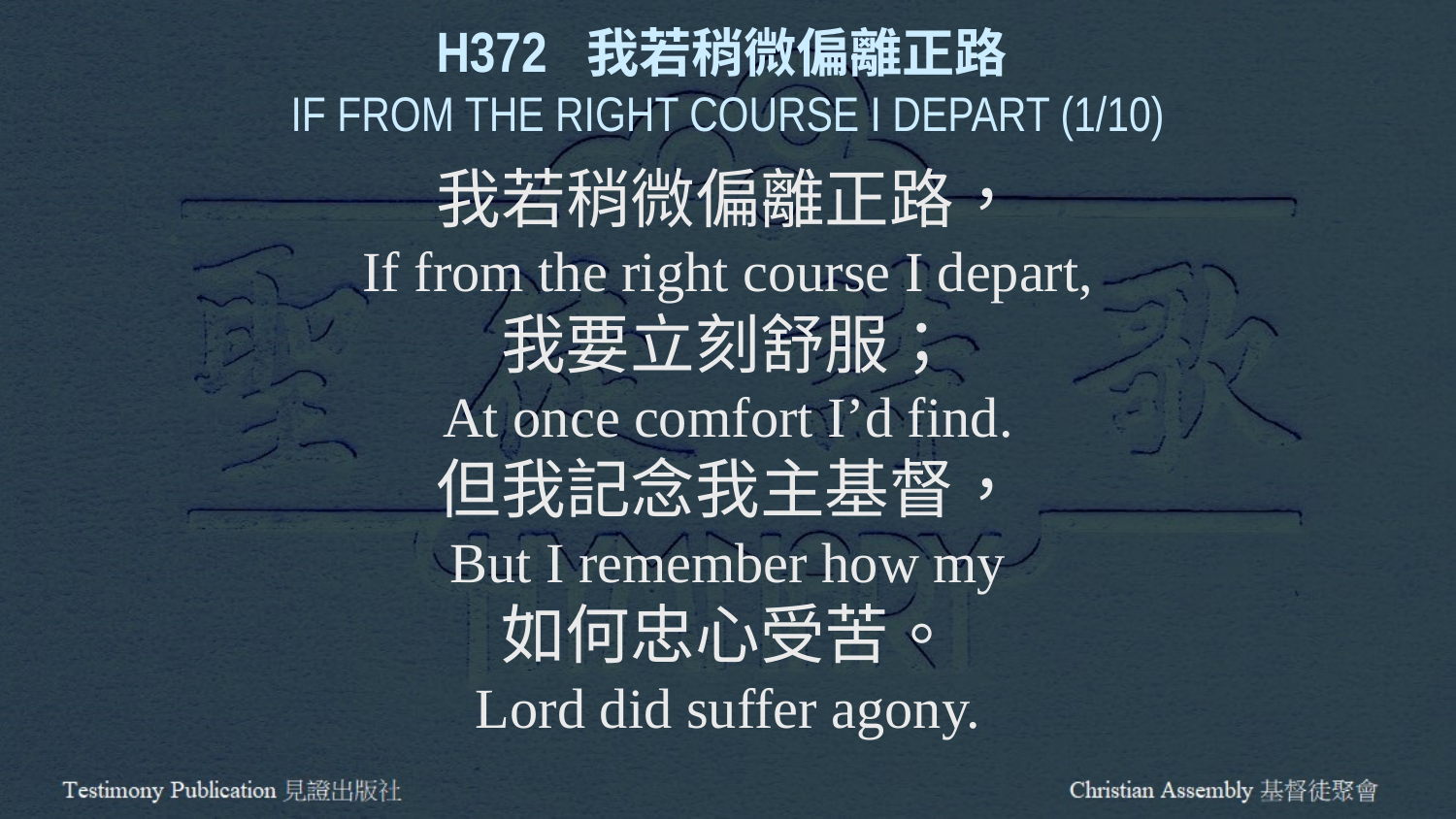

H372  我若稍微偏離正路
IF FROM THE RIGHT COURSE I DEPART (1/10)
我若稍微偏離正路，
If from the right course I depart,
我要立刻舒服；
At once comfort I’d find.
但我記念我主基督，
But I remember how my
如何忠心受苦。
Lord did suffer agony.